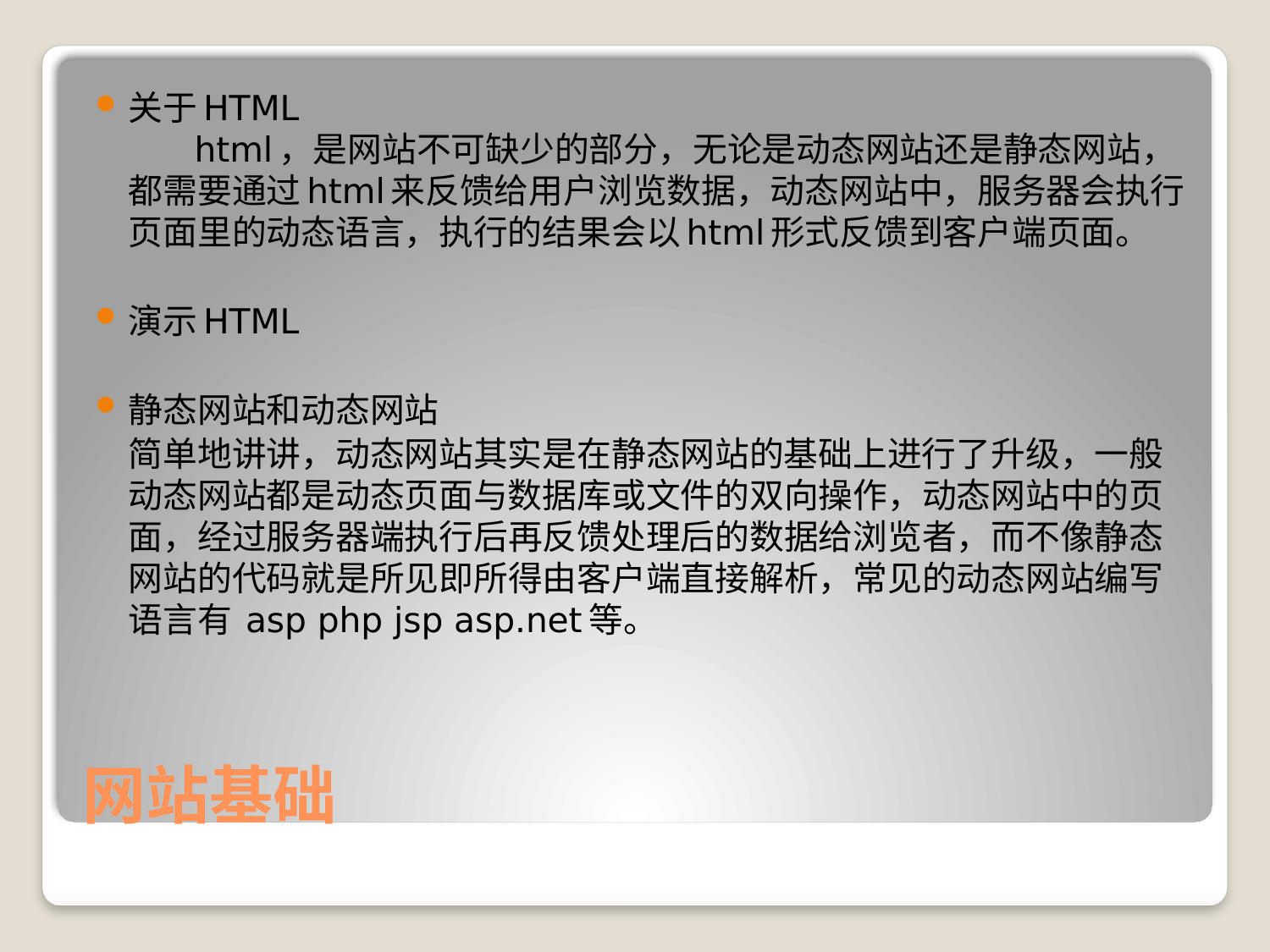

关于HTML
      html，是网站不可缺少的部分，无论是动态网站还是静态网站，都需要通过html来反馈给用户浏览数据，动态网站中，服务器会执行页面里的动态语言，执行的结果会以html形式反馈到客户端页面。

演示HTML

静态网站和动态网站
   	简单地讲讲，动态网站其实是在静态网站的基础上进行了升级，一般动态网站都是动态页面与数据库或文件的双向操作，动态网站中的页面，经过服务器端执行后再反馈处理后的数据给浏览者，而不像静态网站的代码就是所见即所得由客户端直接解析，常见的动态网站编写语言有 asp php jsp asp.net等。

# 网站基础